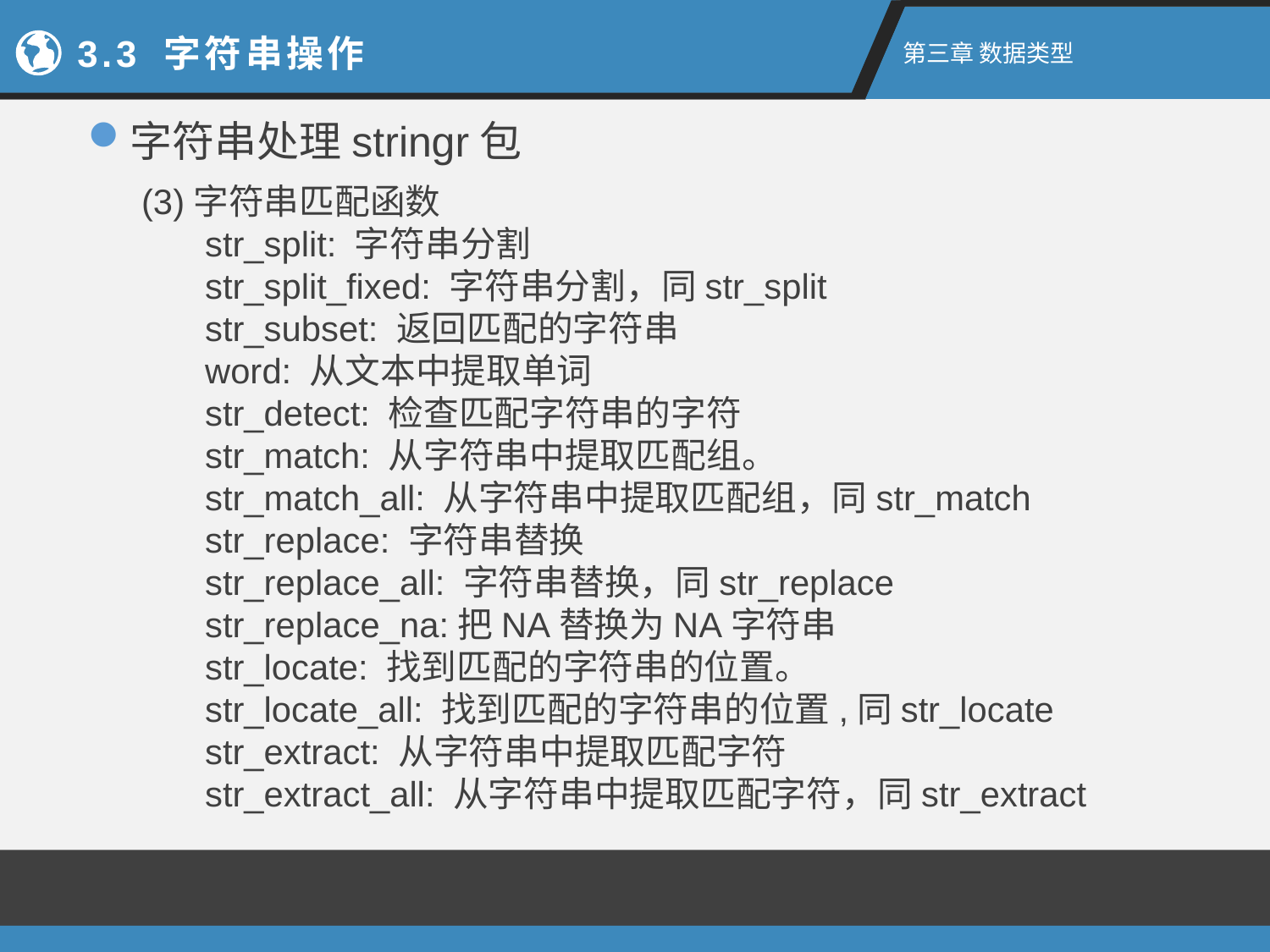

2.1新手上路
3.3 字符串操作

第二章 R语言入门
第三章 数据类型
字符串处理stringr包
(3)字符串匹配函数
str_split: 字符串分割
str_split_fixed: 字符串分割，同str_split
str_subset: 返回匹配的字符串
word: 从文本中提取单词
str_detect: 检查匹配字符串的字符
str_match: 从字符串中提取匹配组。
str_match_all: 从字符串中提取匹配组，同str_match
str_replace: 字符串替换
str_replace_all: 字符串替换，同str_replace
str_replace_na:把NA替换为NA字符串
str_locate: 找到匹配的字符串的位置。
str_locate_all: 找到匹配的字符串的位置,同str_locate
str_extract: 从字符串中提取匹配字符
str_extract_all: 从字符串中提取匹配字符，同str_extract